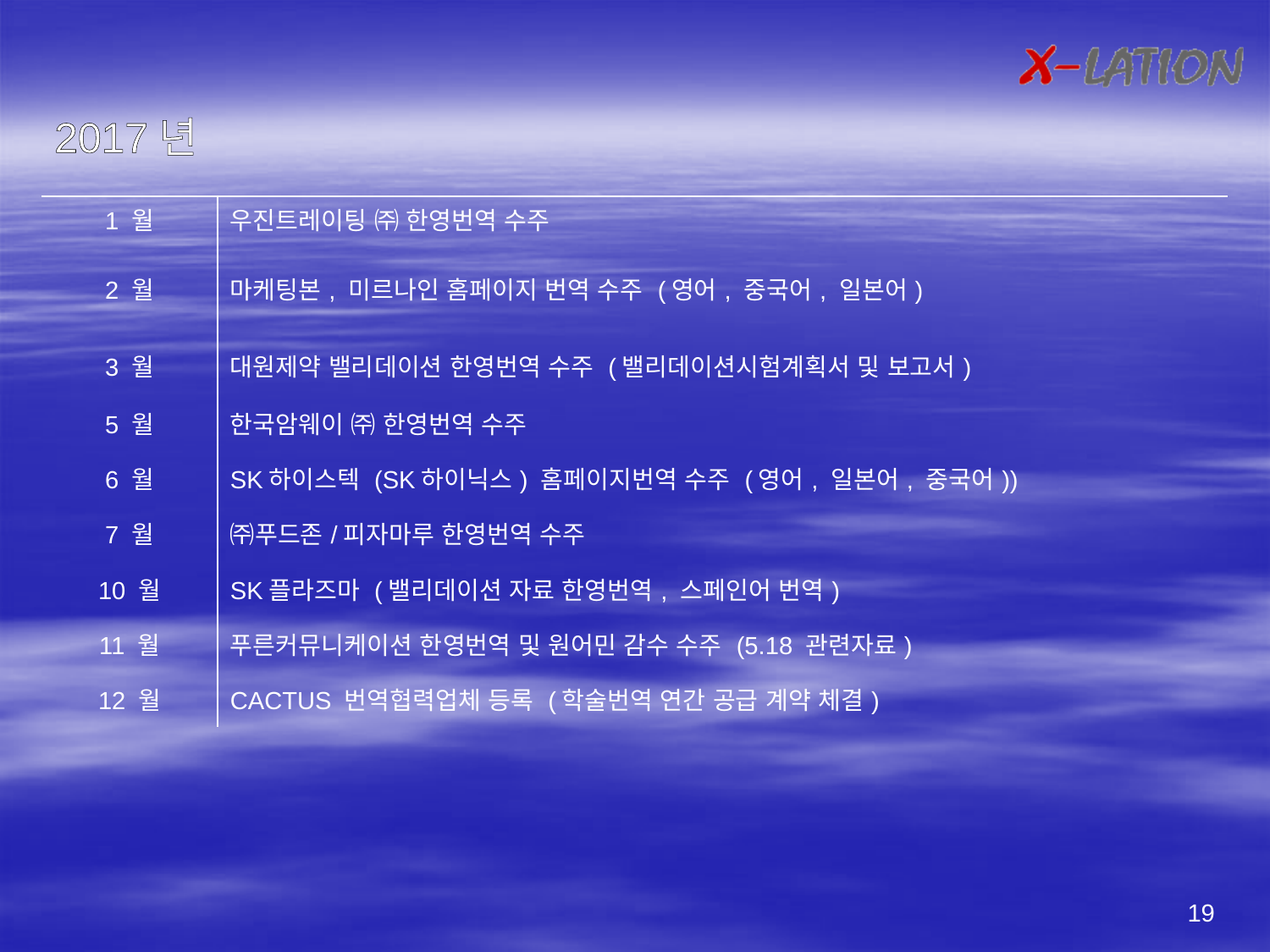

2017년
| 1 월 | 우진트레이팅 ㈜ 한영번역 수주 |
| --- | --- |
| 2 월 | 마케팅본, 미르나인 홈페이지 번역 수주 (영어, 중국어, 일본어) |
| 3 월 | 대원제약 밸리데이션 한영번역 수주 (밸리데이션시험계획서 및 보고서) |
| 5 월 | 한국암웨이 ㈜ 한영번역 수주 |
| 6 월 | SK하이스텍 (SK하이닉스) 홈페이지번역 수주 (영어, 일본어, 중국어)) |
| 7 월 | ㈜푸드존/피자마루 한영번역 수주 |
| 10 월 | SK플라즈마 (밸리데이션 자료 한영번역, 스페인어 번역) |
| 11 월 | 푸른커뮤니케이션 한영번역 및 원어민 감수 수주 (5.18 관련자료) |
| 12 월 | CACTUS 번역협력업체 등록 (학술번역 연간 공급 계약 체결) |
19